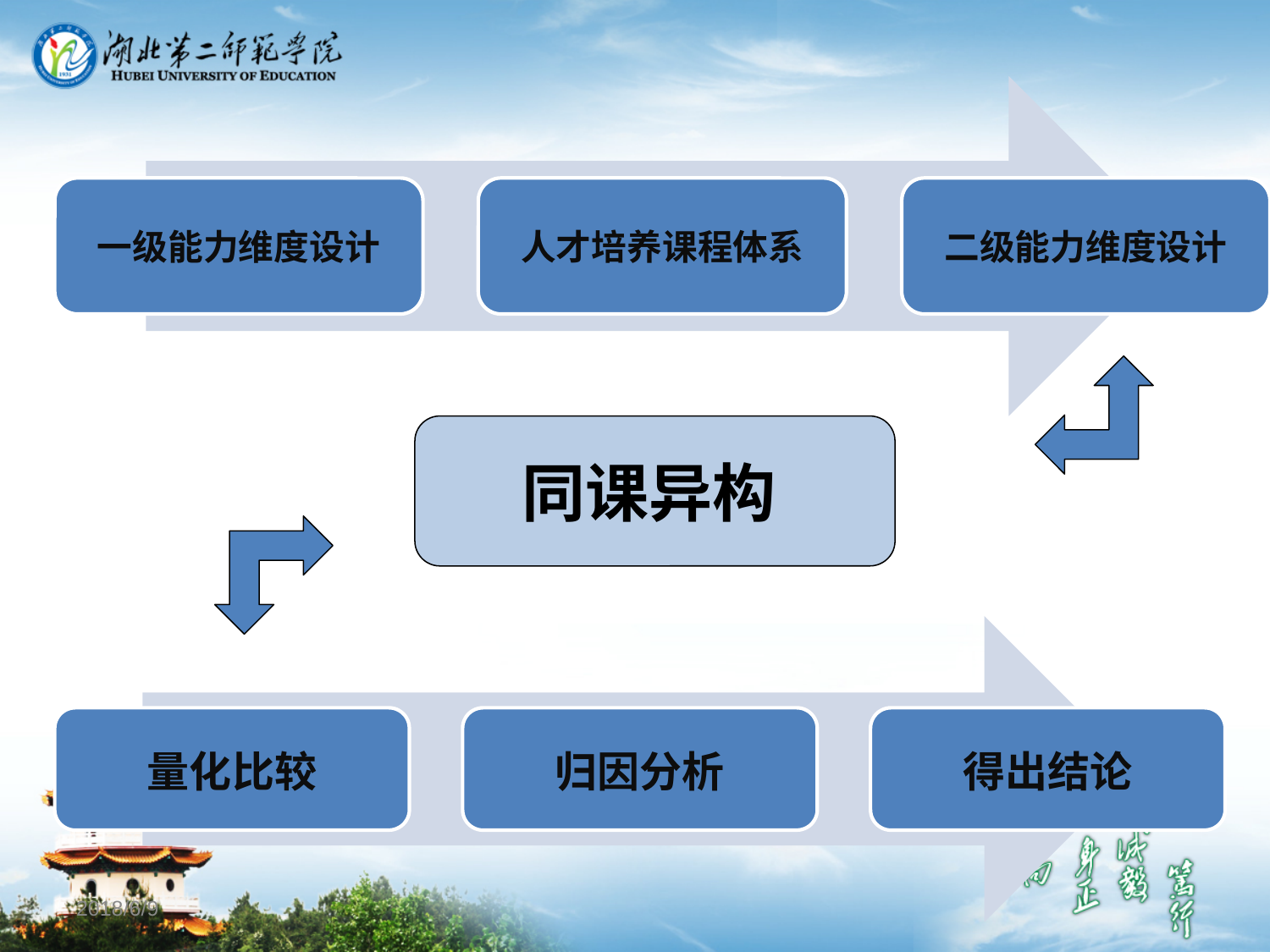

一级能力维度设计
人才培养课程体系
二级能力维度设计

           同课异构

量化比较
归因分析
得出结论
2018/6/9